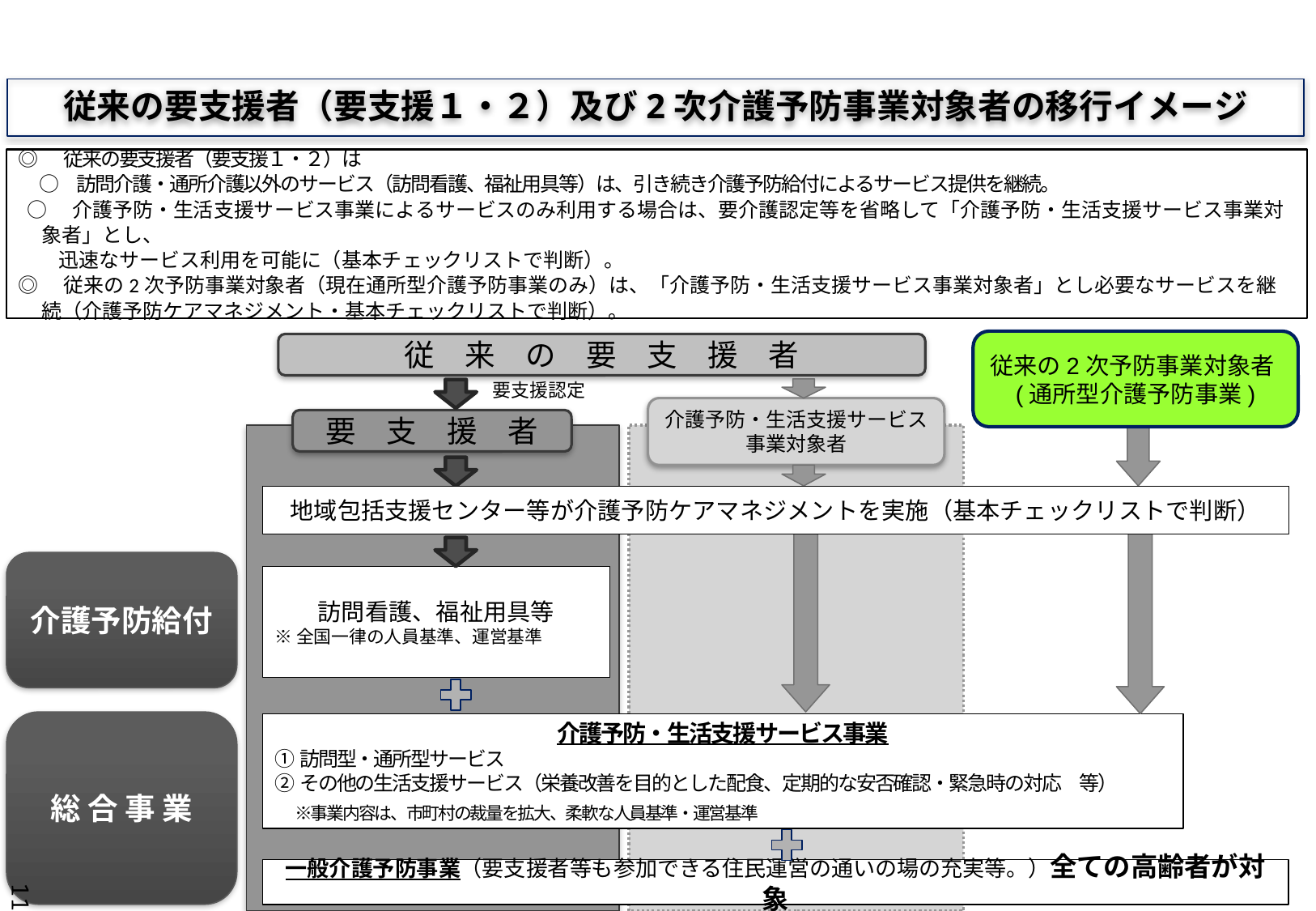

従来の要支援者（要支援１・２）及び2次介護予防事業対象者の移行イメージ
◎　従来の要支援者（要支援１・２）は
　 ○　訪問介護・通所介護以外のサービス（訪問看護、福祉用具等）は、引き続き介護予防給付によるサービス提供を継続。
  ○　介護予防・生活支援サービス事業によるサービスのみ利用する場合は、要介護認定等を省略して「介護予防・生活支援サービス事業対象者」とし、
        迅速なサービス利用を可能に（基本チェックリストで判断）。
◎　従来の2次予防事業対象者（現在通所型介護予防事業のみ）は、「介護予防・生活支援サービス事業対象者」とし必要なサービスを継続（介護予防ケアマネジメント・基本チェックリストで判断）。
従来の2次予防事業対象者
(通所型介護予防事業)
従　来　の　要　支　援　者
要支援認定

介護予防・生活支援サービス
事業対象者
要　支　援　者

地域包括支援センター等が介護予防ケアマネジメントを実施（基本チェックリストで判断）

介護予防給付

訪問看護、福祉用具等
※全国一律の人員基準、運営基準

総 合 事 業
介護予防・生活支援サービス事業
①訪問型・通所型サービス
②その他の生活支援サービス（栄養改善を目的とした配食、定期的な安否確認・緊急時の対応　等）
　※事業内容は、市町村の裁量を拡大、柔軟な人員基準・運営基準

一般介護予防事業（要支援者等も参加できる住民運営の通いの場の充実等。）全ての高齢者が対象
11